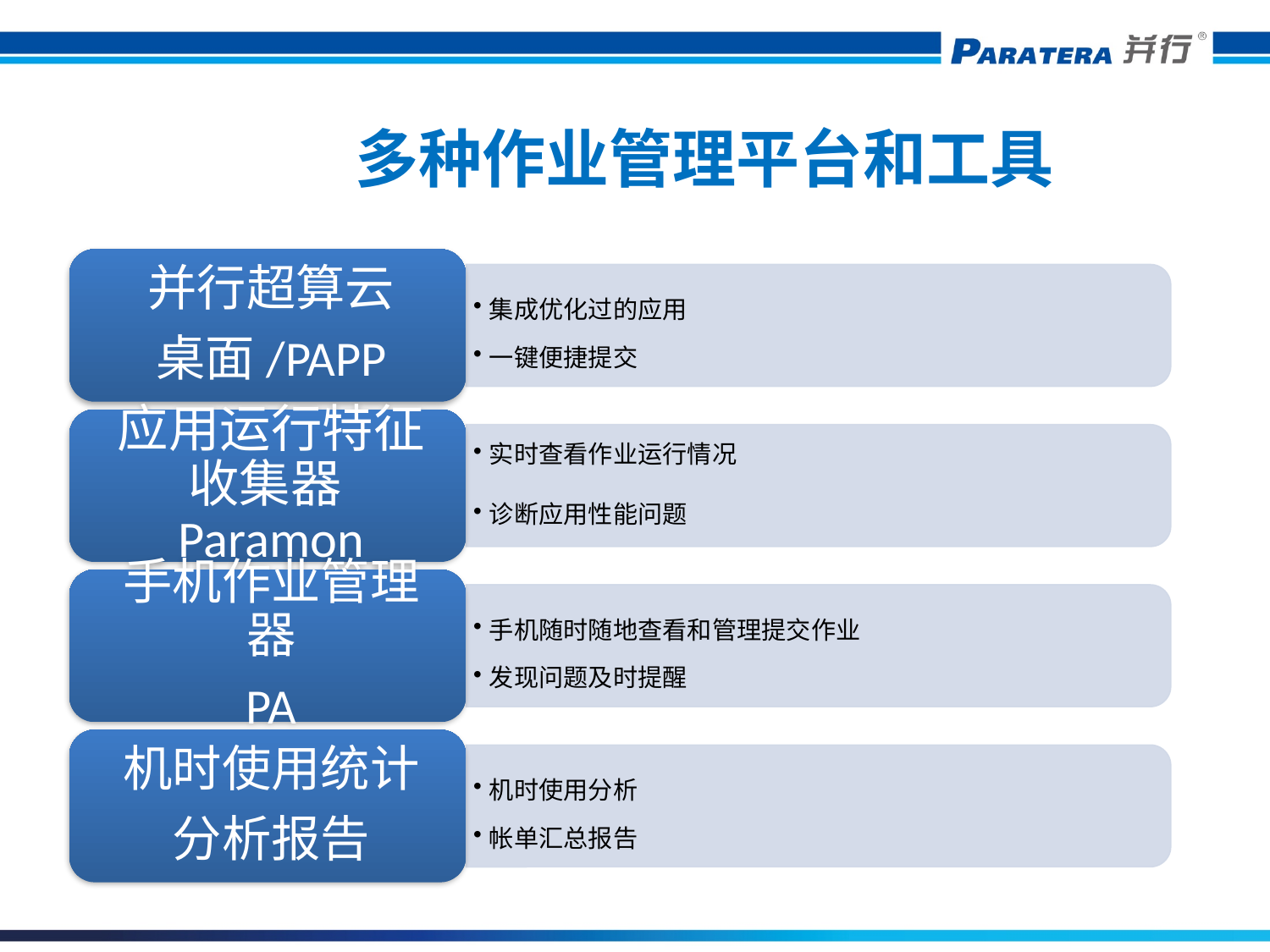

# 多种作业管理平台和工具
集成优化过的应用
一键便捷提交
并行超算云
桌面/PAPP
实时查看作业运行情况

诊断应用性能问题
应用运行特征收集器Paramon
手机随时随地查看和管理提交作业
发现问题及时提醒
手机作业管理器
PA
机时使用分析
帐单汇总报告
机时使用统计
分析报告